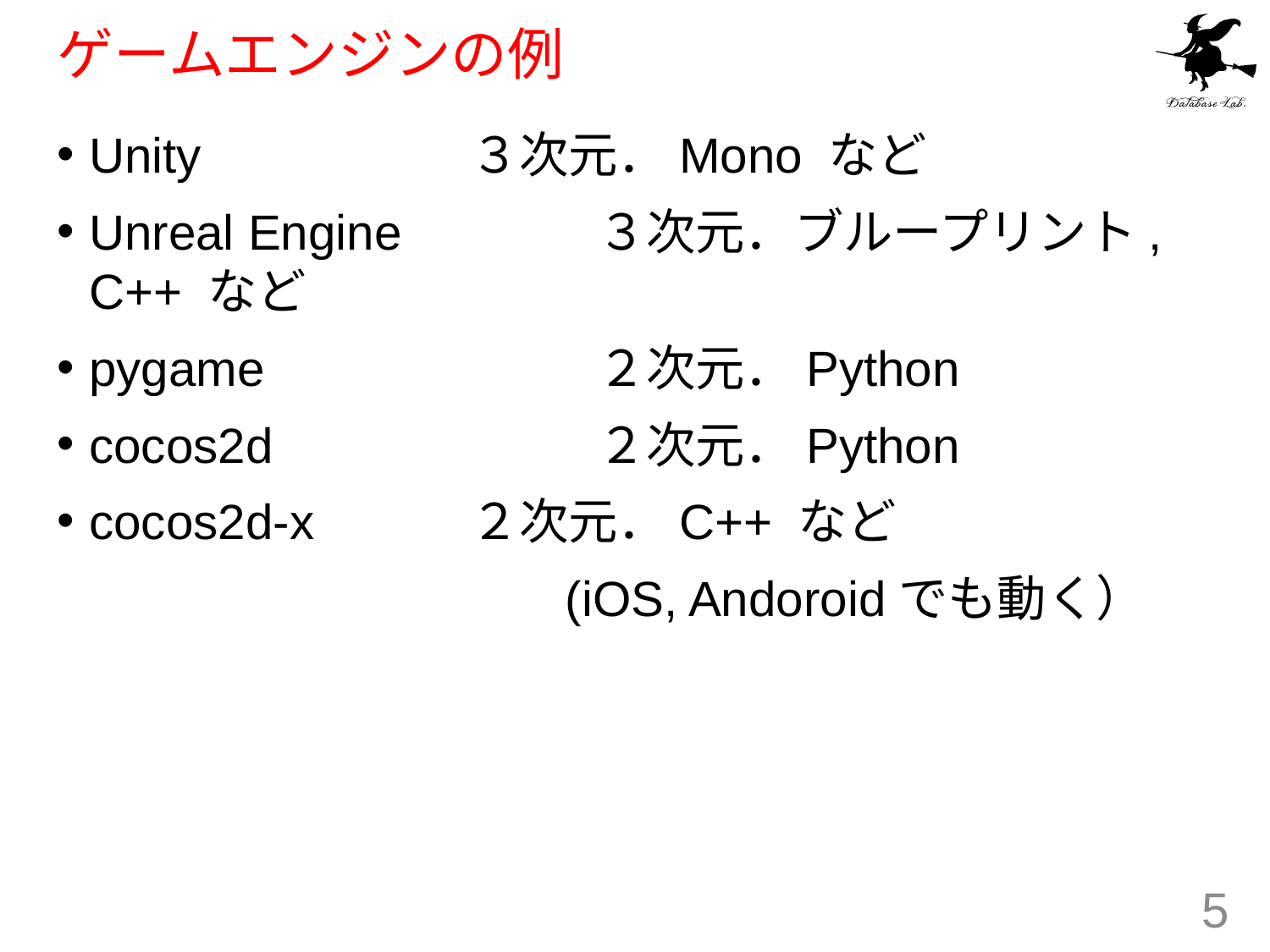

# ゲームエンジンの例
Unity			３次元．Mono など
Unreal Engine		３次元．ブループリント, C++ など
pygame			２次元．Python
cocos2d			２次元．Python
cocos2d-x		２次元．C++ など
				(iOS, Andoroidでも動く）
5